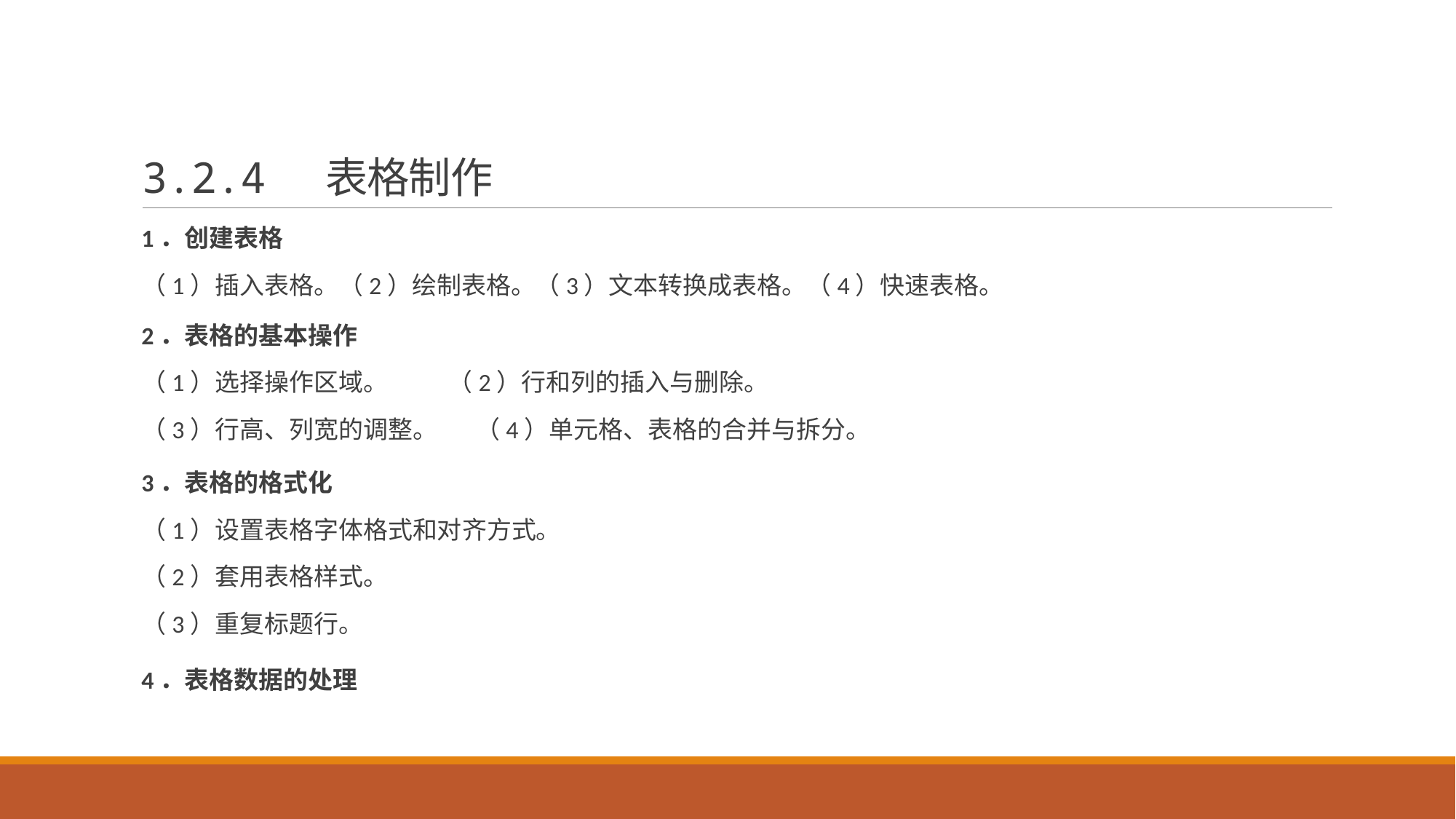

# 3.2.4  表格制作
1．创建表格
（1）插入表格。（2）绘制表格。（3）文本转换成表格。（4）快速表格。
2．表格的基本操作
（1）选择操作区域。           （2）行和列的插入与删除。
（3）行高、列宽的调整。       （4）单元格、表格的合并与拆分。
3．表格的格式化
（1）设置表格字体格式和对齐方式。
（2）套用表格样式。
（3）重复标题行。
4．表格数据的处理